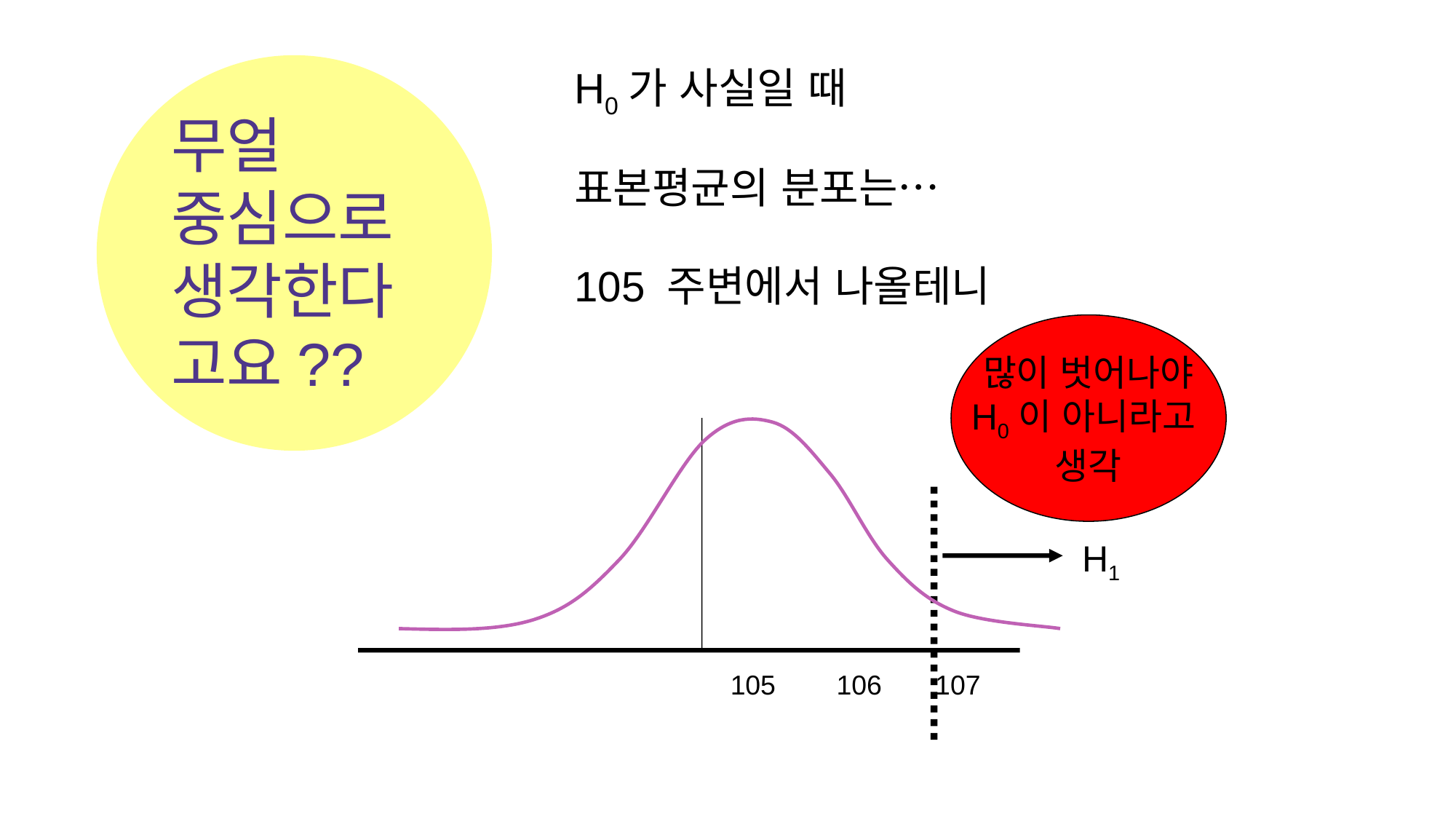

H0가 사실일 때

표본평균의 분포는…

105 주변에서 나올테니
# 무얼 중심으로 생각한다고요??
많이 벗어나야
H0이 아니라고
생각

H1

105        106       107